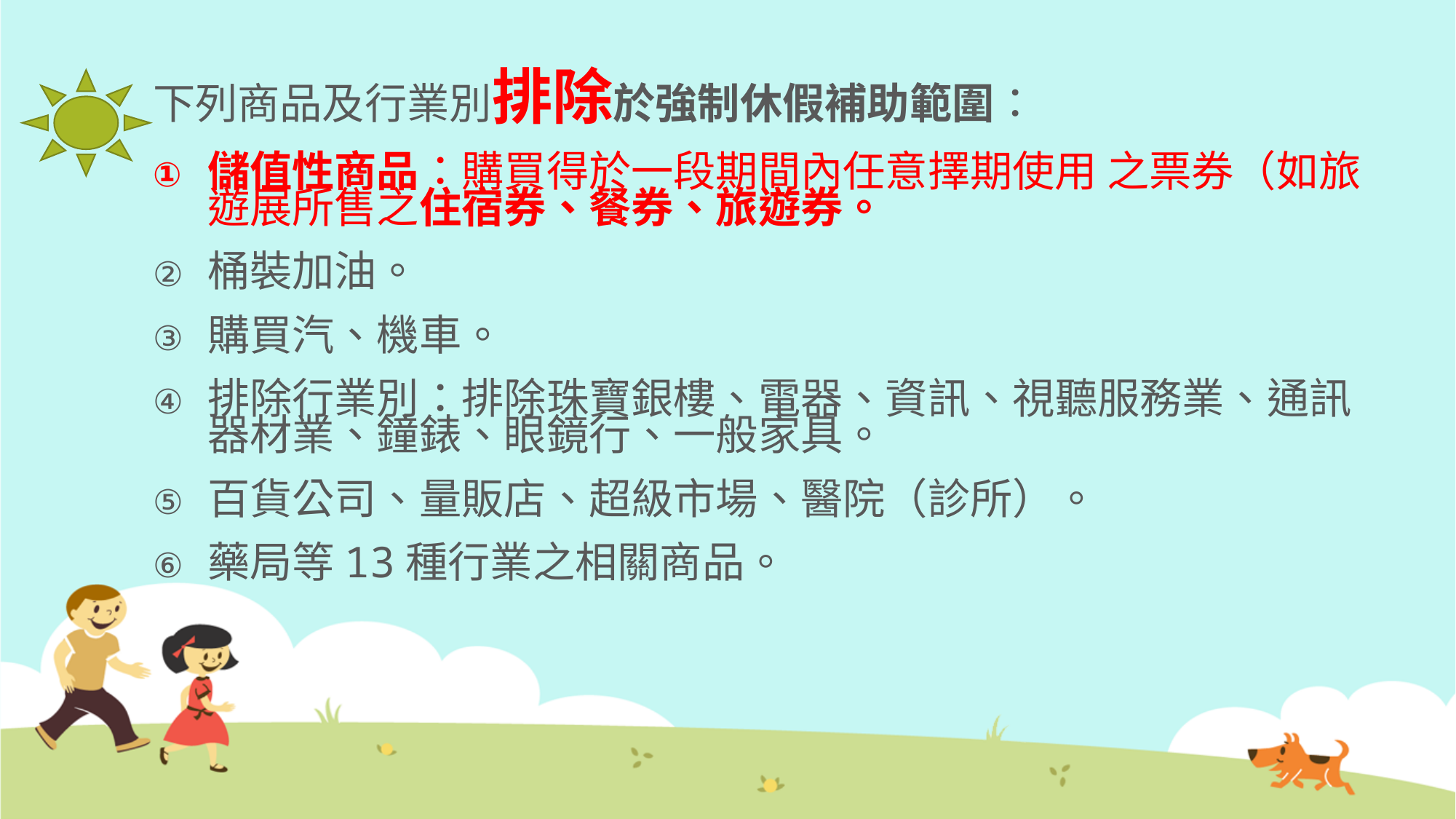

下列商品及行業別排除於強制休假補助範圍：
儲值性商品：購買得於一段期間內任意擇期使用 之票券（如旅遊展所售之住宿券、餐券、旅遊券。
桶裝加油。
購買汽、機車。
排除行業別：排除珠寶銀樓、電器、資訊、視聽服務業、通訊器材業、鐘錶、眼鏡行、一般家具。
百貨公司、量販店、超級市場、醫院（診所）。
藥局等13種行業之相關商品。